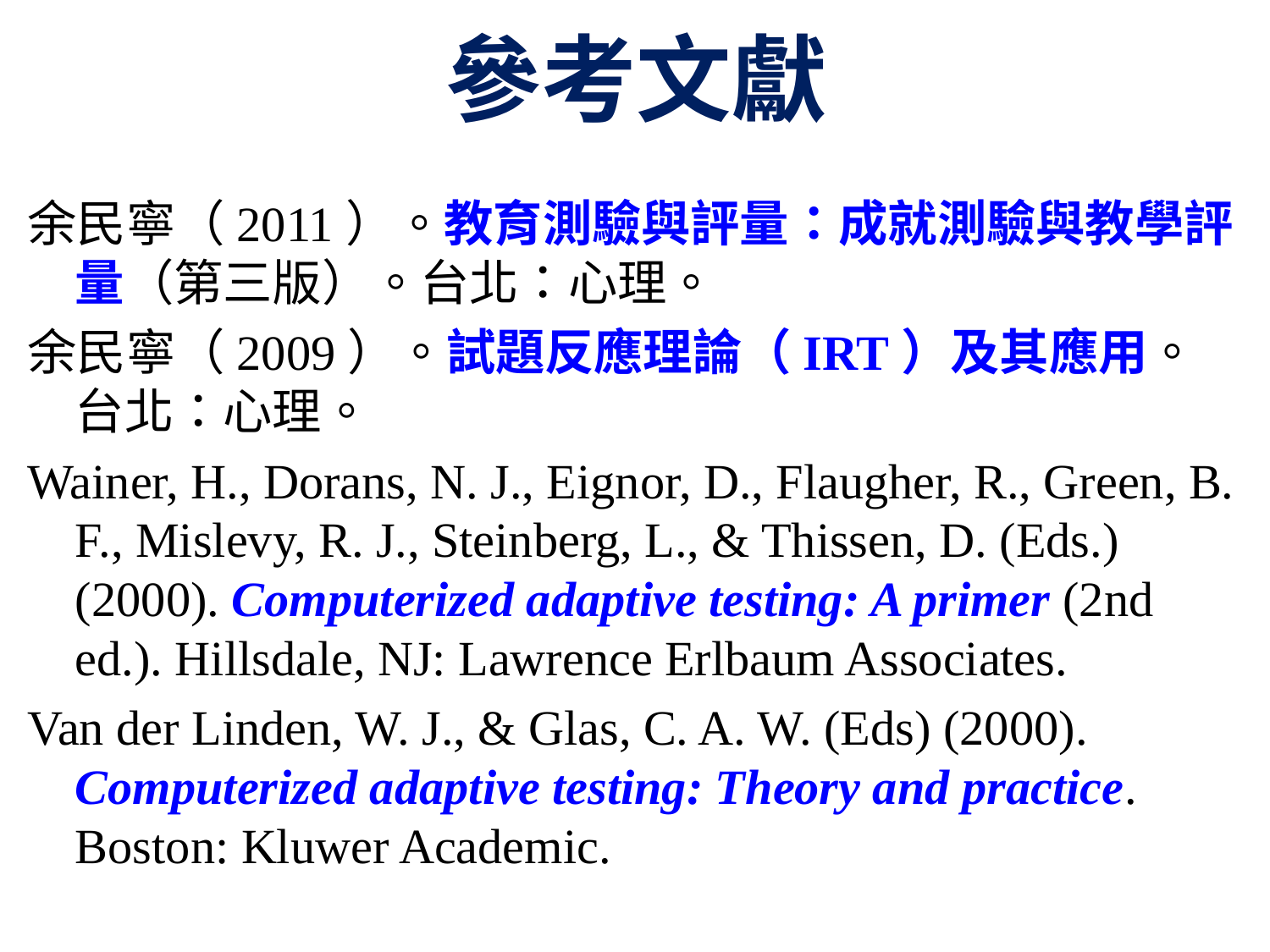

# 參考文獻
余民寧（2011）。教育測驗與評量：成就測驗與教學評量（第三版）。台北：心理。
余民寧（2009）。試題反應理論（IRT）及其應用。台北：心理。
Wainer, H., Dorans, N. J., Eignor, D., Flaugher, R., Green, B. F., Mislevy, R. J., Steinberg, L., & Thissen, D. (Eds.) (2000). Computerized adaptive testing: A primer (2nd ed.). Hillsdale, NJ: Lawrence Erlbaum Associates.
Van der Linden, W. J., & Glas, C. A. W. (Eds) (2000). Computerized adaptive testing: Theory and practice. Boston: Kluwer Academic.